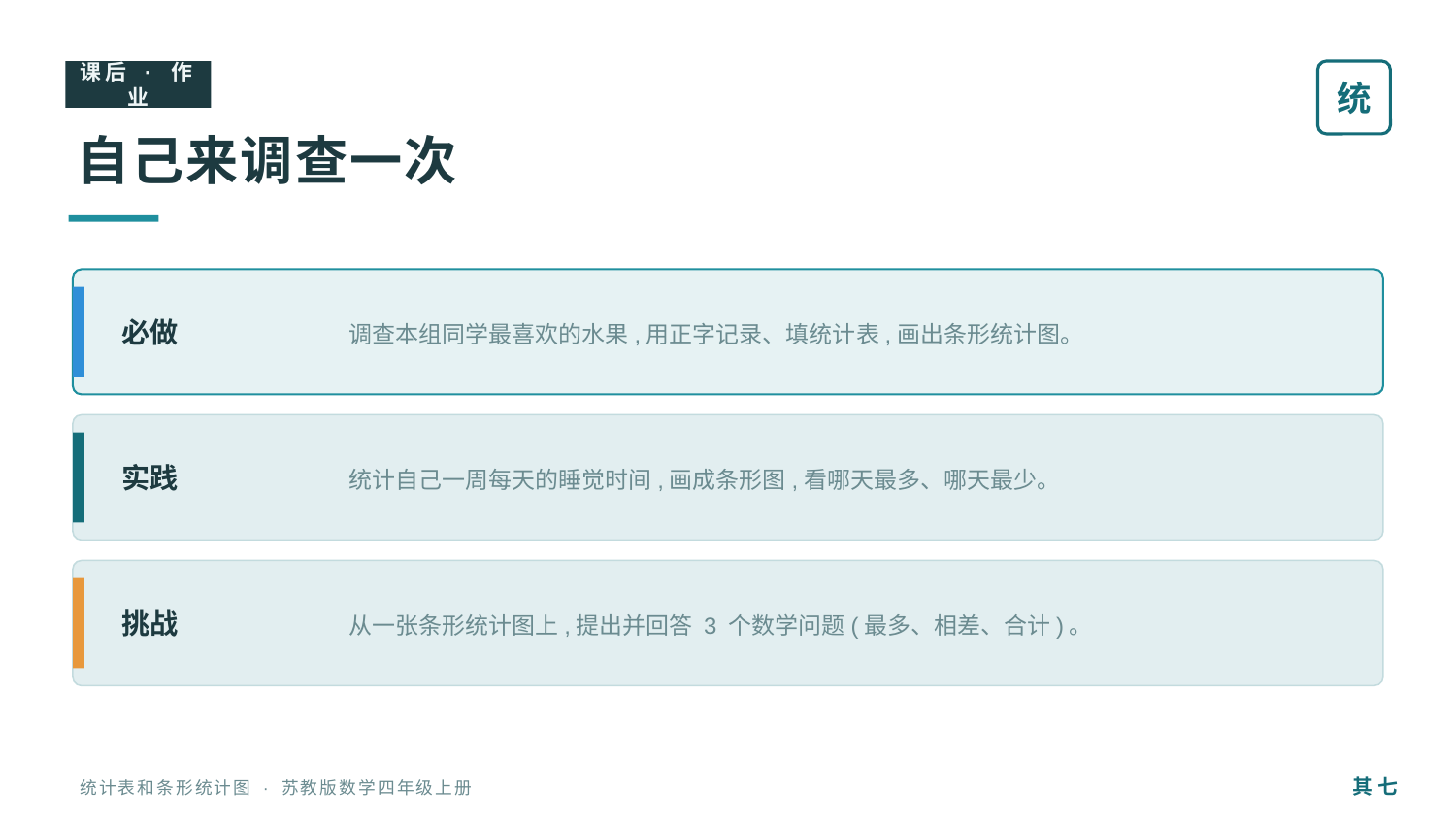

课后 · 作业
统

自己来调查一次

调查本组同学最喜欢的水果,用正字记录、填统计表,画出条形统计图。
必做

统计自己一周每天的睡觉时间,画成条形图,看哪天最多、哪天最少。
实践

从一张条形统计图上,提出并回答 3 个数学问题(最多、相差、合计)。
挑战

其 七
统计表和条形统计图 · 苏教版数学四年级上册